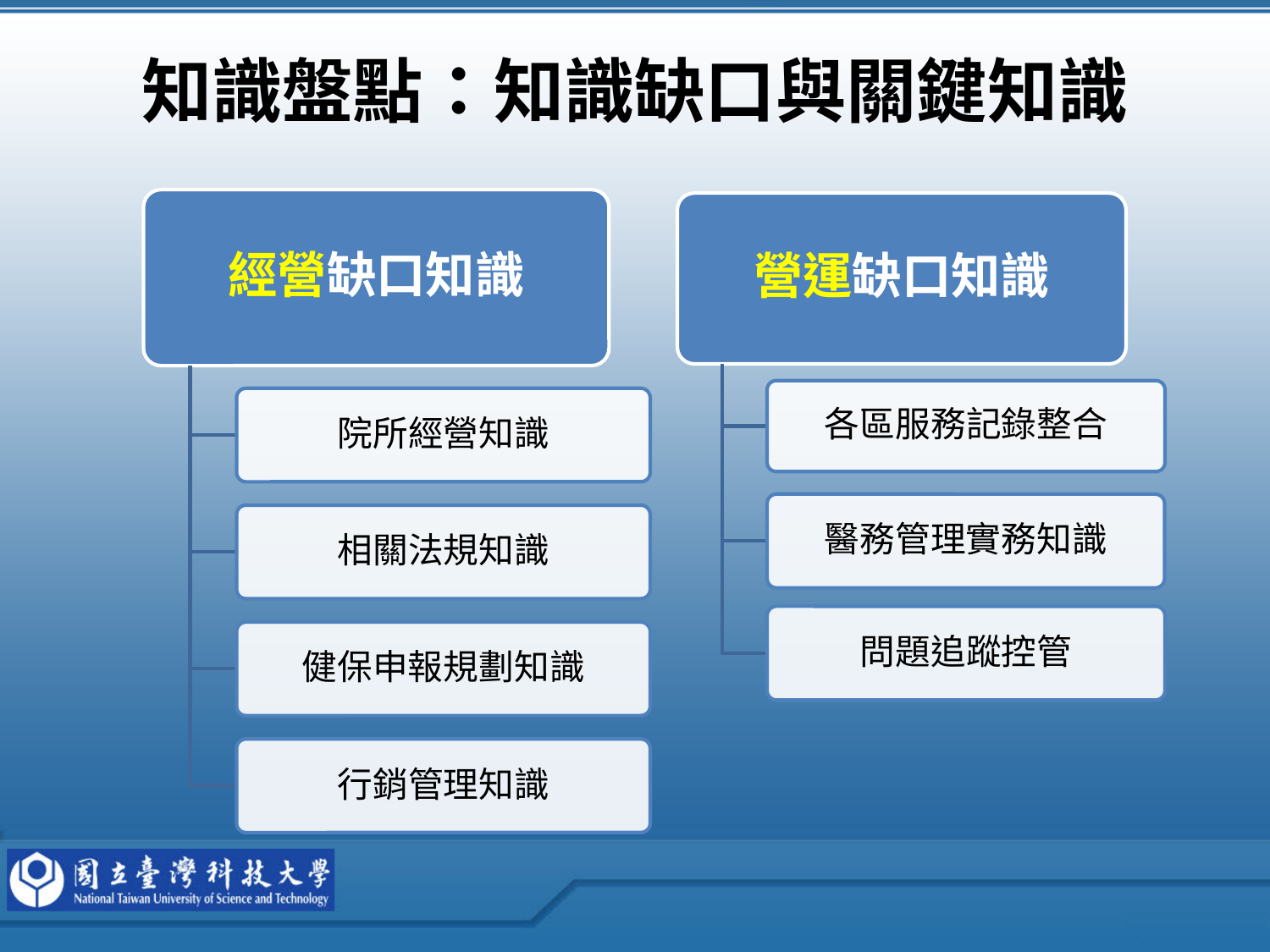

# 知識盤點：知識缺口與關鍵知識
營運缺口知識
各區服務記錄整合
醫務管理實務知識
問題追蹤控管
經營缺口知識
院所經營知識
相關法規知識
健保申報規劃知識
行銷管理知識